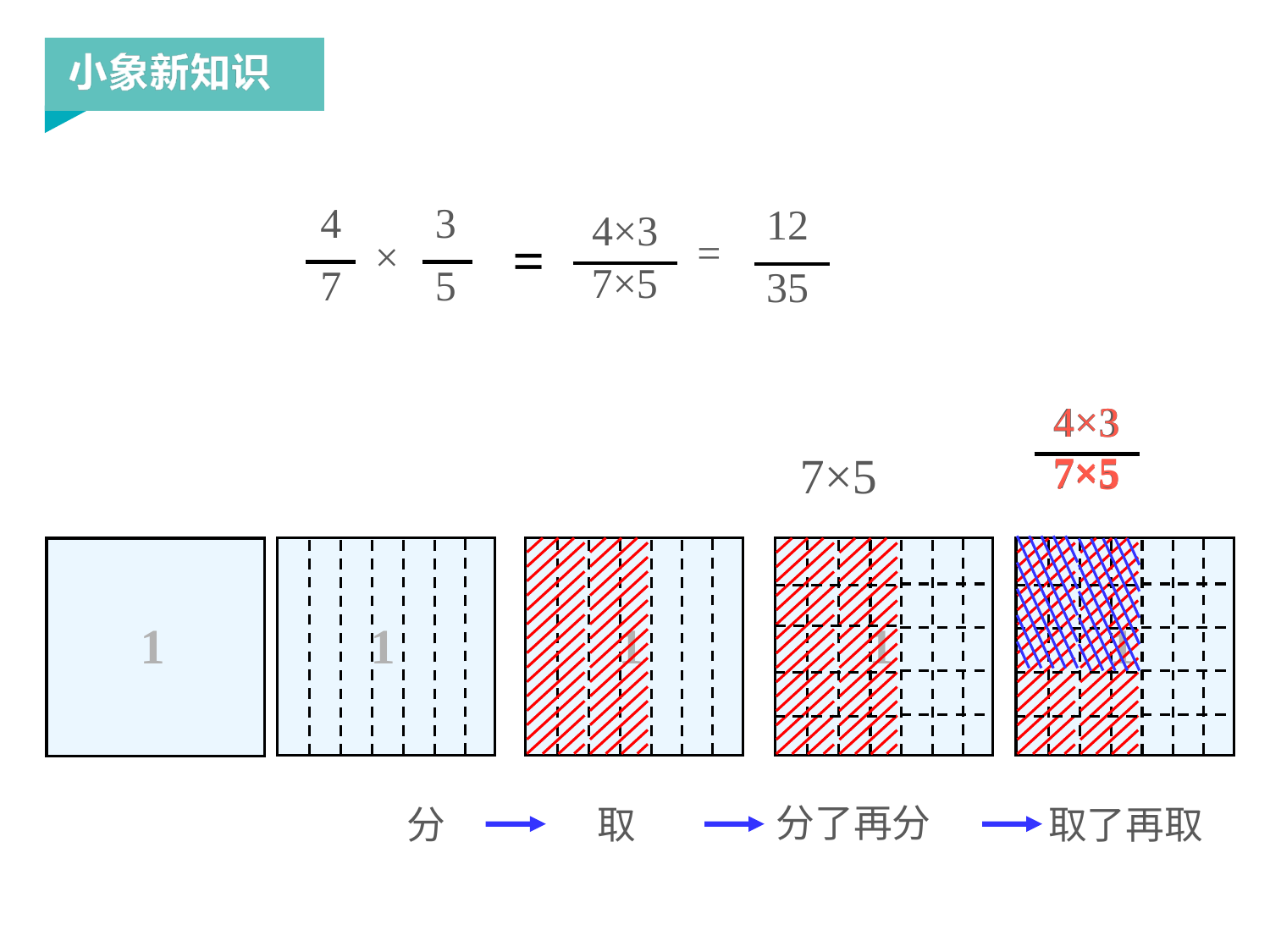

4
7
3
5
×
12
35
=
4×3
7×5
=
4×3
7×5
4×3
7×5
7×5
7×5

1

1

1

1

1
分了再分

分
取

取了再取